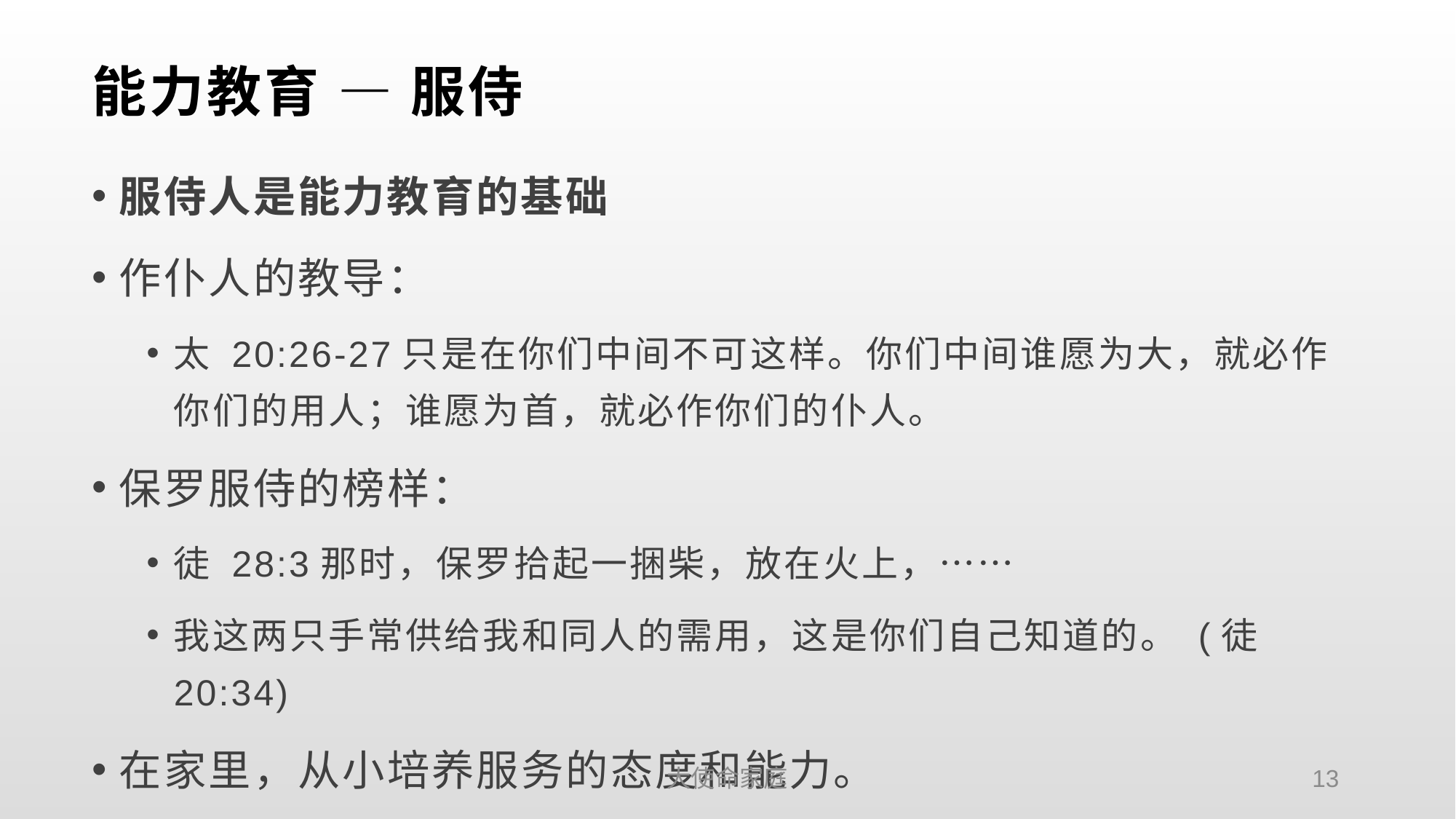

# 能力教育 — 服侍
服侍人是能力教育的基础
作仆人的教导：
太 20:26-27只是在你们中间不可这样。你们中间谁愿为大，就必作你们的用人；谁愿为首，就必作你们的仆人。
保罗服侍的榜样：
徒 28:3那时，保罗拾起一捆柴，放在火上，……
我这两只手常供给我和同人的需用，这是你们自己知道的。 (徒 20:34)
在家里，从小培养服务的态度和能力。
管理自己，服务家人，服务邻舍，服务教会，服务社会……

大使命家庭
13